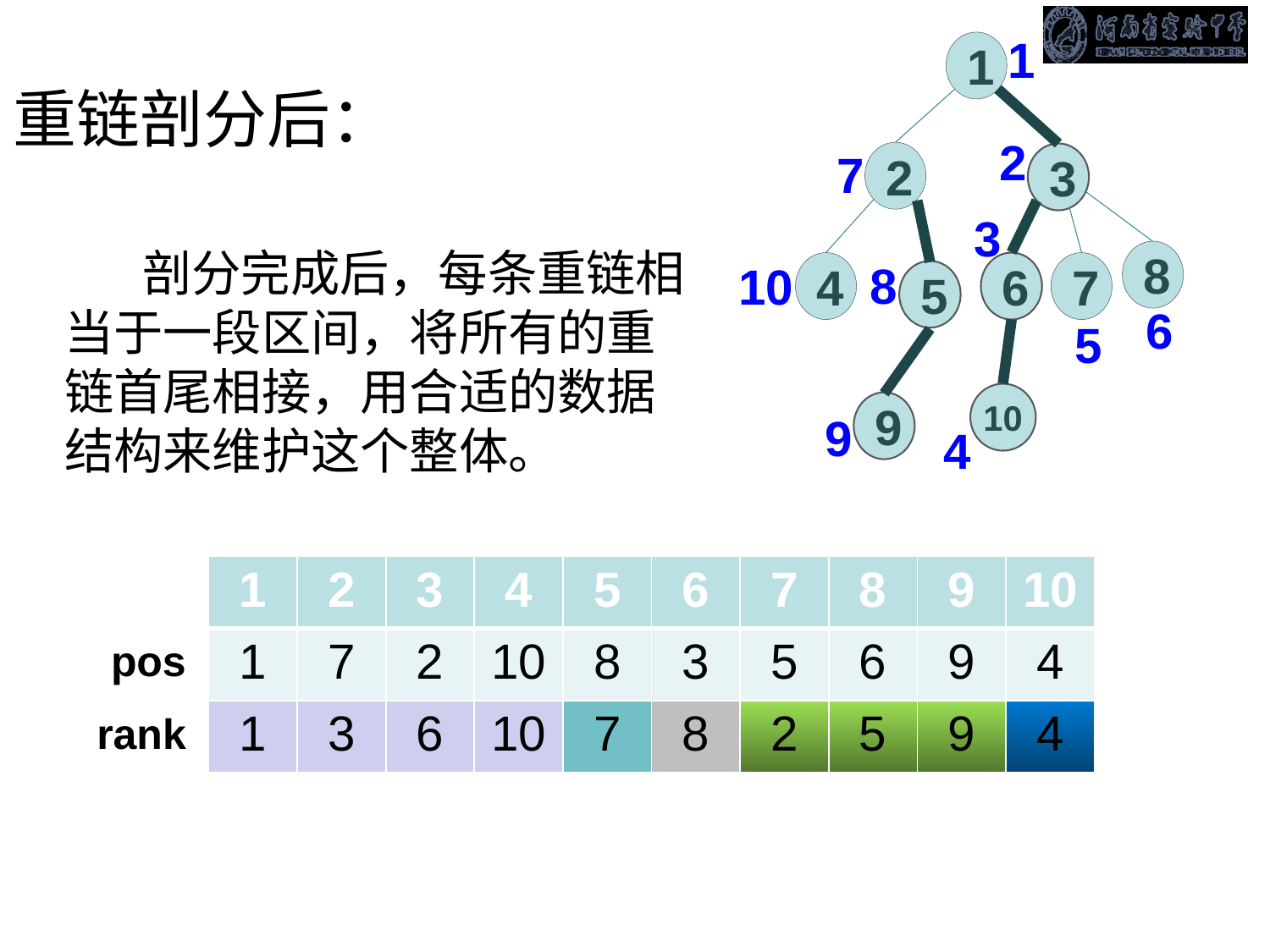

1
1
2
7
2
3
3
8
8
10
4
6
7
5
6
5
10
9
9
4
重链剖分后：
      剖分完成后，每条重链相当于一段区间，将所有的重链首尾相接，用合适的数据结构来维护这个整体。
| 1 | 2 | 3 | 4 | 5 | 6 | 7 | 8 | 9 | 10 |
| --- | --- | --- | --- | --- | --- | --- | --- | --- | --- |
| 1 | 7 | 2 | 10 | 8 | 3 | 5 | 6 | 9 | 4 |
| 1 | 3 | 6 | 10 | 7 | 8 | 2 | 5 | 9 | 4 |
pos
rank